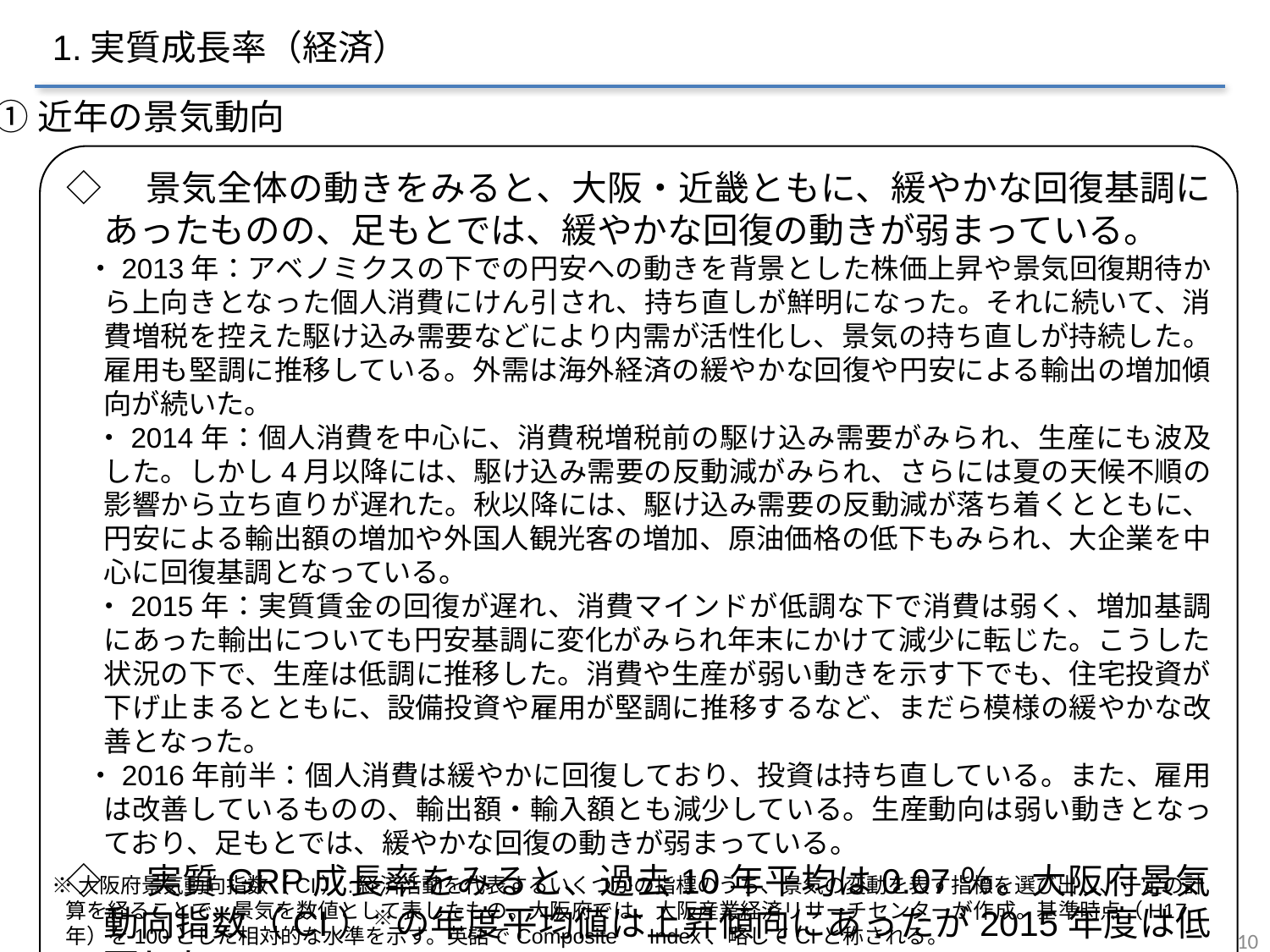

1.実質成長率（経済）
①近年の景気動向
◇　景気全体の動きをみると、大阪・近畿ともに、緩やかな回復基調にあったものの、足もとでは、緩やかな回復の動きが弱まっている。
  ・2013年：アベノミクスの下での円安への動きを背景とした株価上昇や景気回復期待から上向きとなった個人消費にけん引され、持ち直しが鮮明になった。それに続いて、消費増税を控えた駆け込み需要などにより内需が活性化し、景気の持ち直しが持続した。雇用も堅調に推移している。外需は海外経済の緩やかな回復や円安による輸出の増加傾向が続いた。
　・2014年：個人消費を中心に、消費税増税前の駆け込み需要がみられ、生産にも波及した。しかし4月以降には、駆け込み需要の反動減がみられ、さらには夏の天候不順の影響から立ち直りが遅れた。秋以降には、駆け込み需要の反動減が落ち着くとともに、円安による輸出額の増加や外国人観光客の増加、原油価格の低下もみられ、大企業を中心に回復基調となっている。
　・2015年：実質賃金の回復が遅れ、消費マインドが低調な下で消費は弱く、増加基調にあった輸出についても円安基調に変化がみられ年末にかけて減少に転じた。こうした状況の下で、生産は低調に推移した。消費や生産が弱い動きを示す下でも、住宅投資が下げ止まるとともに、設備投資や雇用が堅調に推移するなど、まだら模様の緩やかな改善となった。
  ・2016年前半：個人消費は緩やかに回復しており、投資は持ち直している。また、雇用は改善しているものの、輸出額・輸入額とも減少している。生産動向は弱い動きとなっており、足もとでは、緩やかな回復の動きが弱まっている。
◇　実質GRP成長率をみると、過去10年平均は0.07％。大阪府景気動向指数（CI）※の年度平均値は上昇傾向にあったが2015年度は低下した。
※大阪府景気動向指数（CI）:経済活動を代表するいくつかの指標のうち、景気の変動を表す指標を選び出し、一定の計算を経ることで、景気を数値として表したもの。大阪府では、大阪産業経済リサーチセンターが作成。基準時点（H17年）を100とした相対的な水準を示す。英語でComposite　Index、略してCIと称される。
10